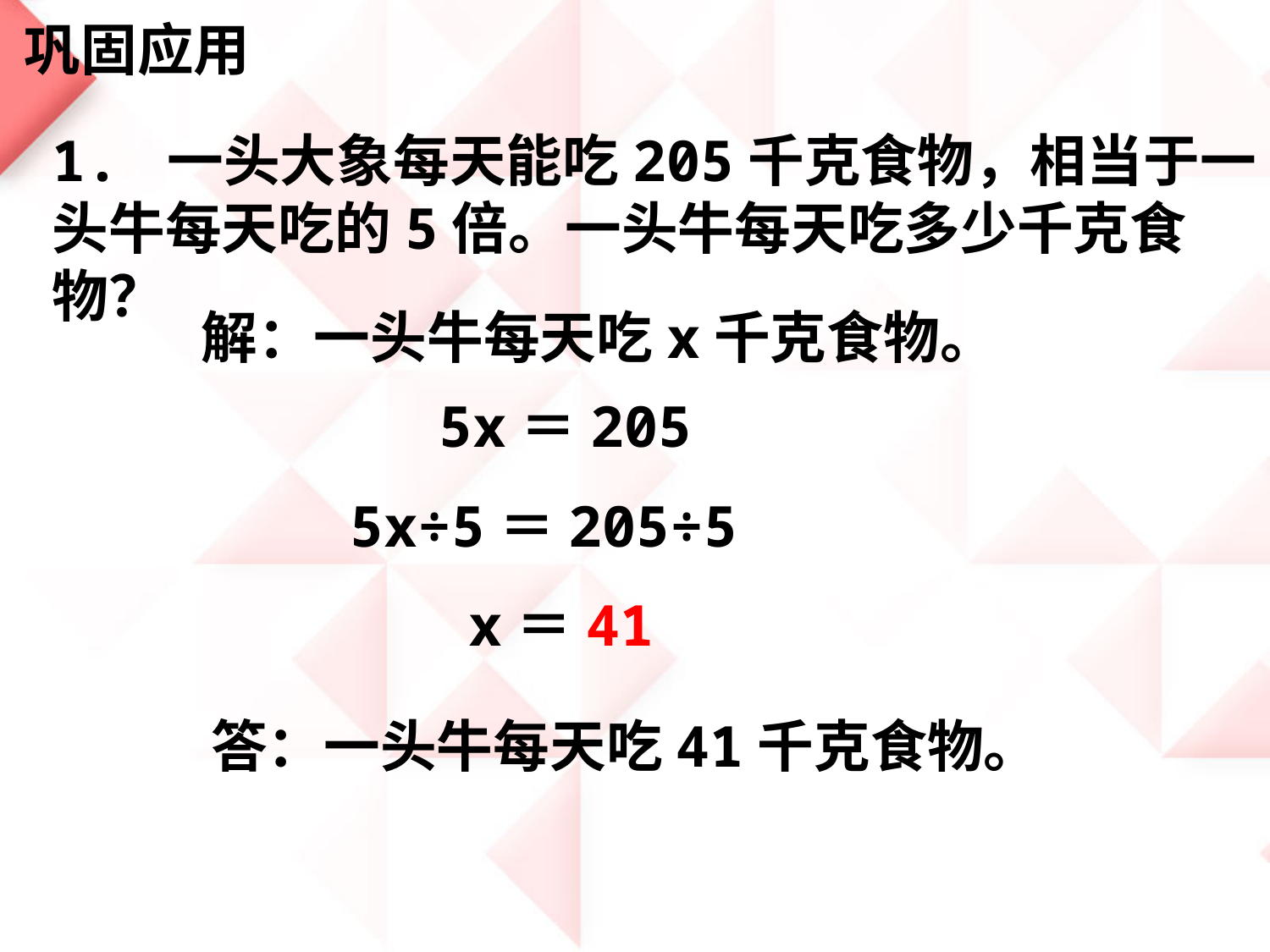

巩固应用
1. 一头大象每天能吃205千克食物，相当于一头牛每天吃的5倍。一头牛每天吃多少千克食物？
解：一头牛每天吃x千克食物。
5x＝205
5x÷5＝205÷5
x＝41
答：一头牛每天吃41千克食物。